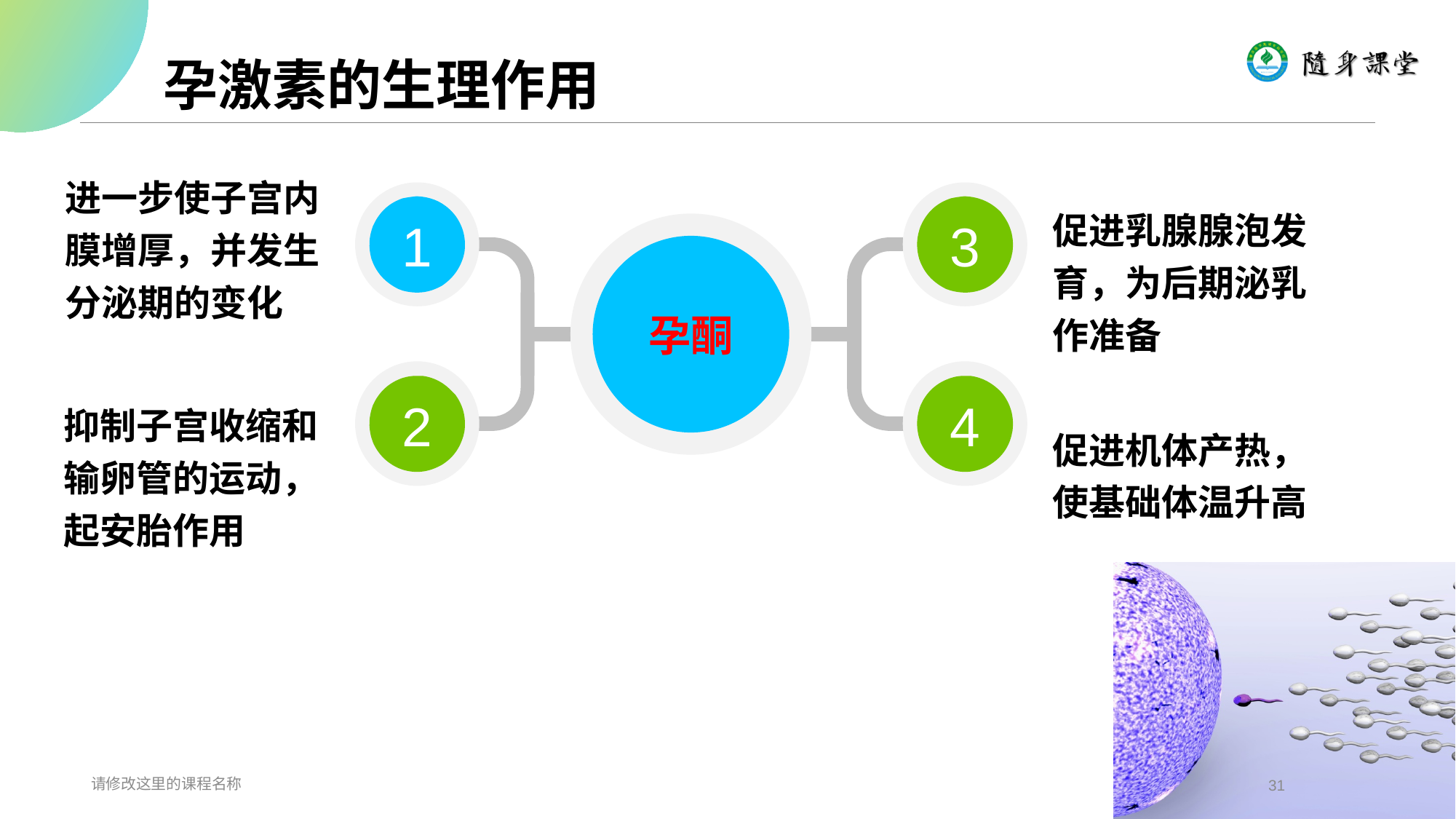

# 孕激素的生理作用
进一步使子宫内膜增厚，并发生分泌期的变化

1
3

孕酮

2
4
促进乳腺腺泡发育，为后期泌乳作准备
抑制子宫收缩和输卵管的运动，起安胎作用
促进机体产热，使基础体温升高
请修改这里的课程名称
31